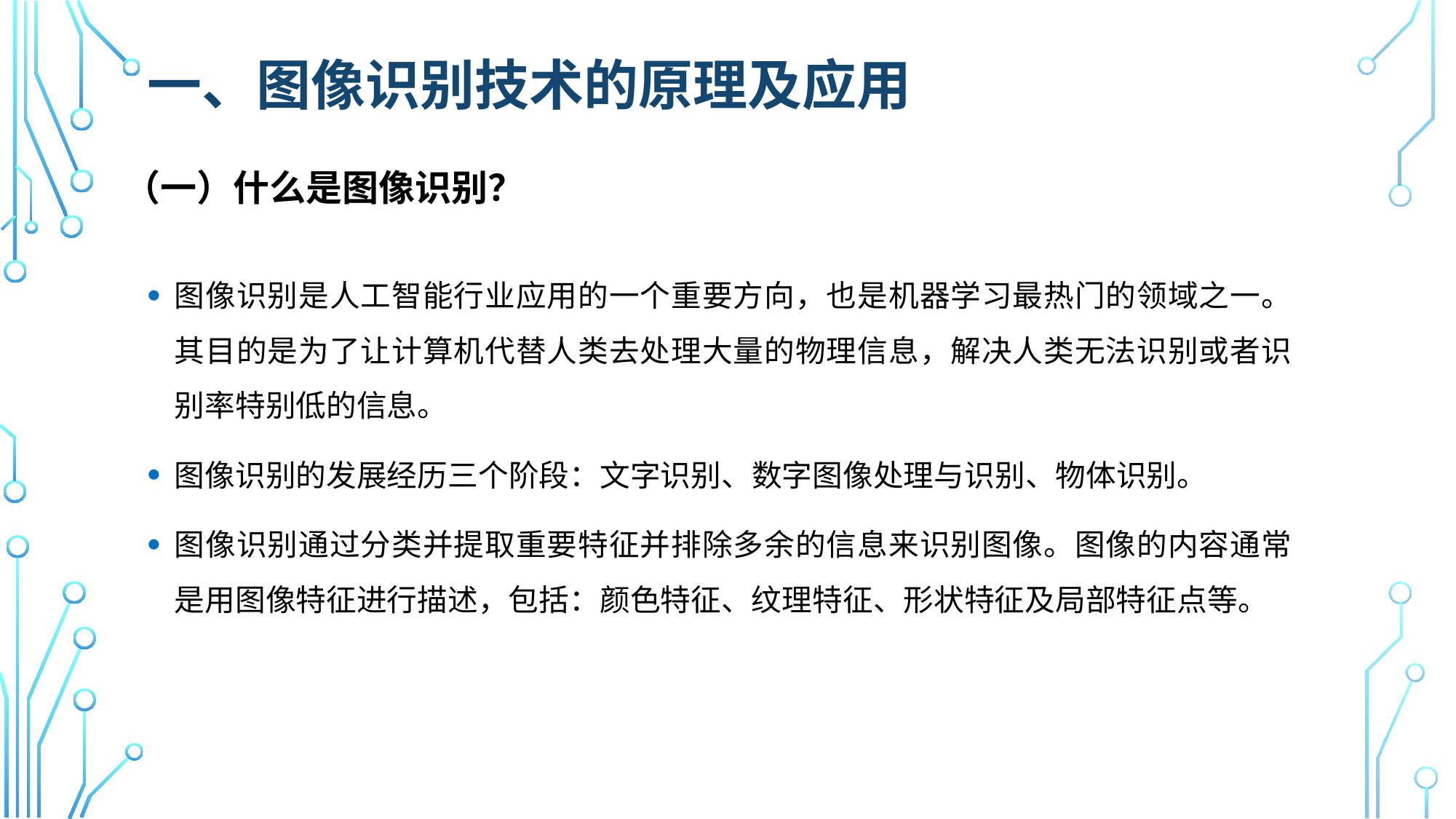

# 一、图像识别技术的原理及应用
（一）什么是图像识别？
图像识别是人工智能行业应用的一个重要方向，也是机器学习最热门的领域之一。其目的是为了让计算机代替人类去处理大量的物理信息，解决人类无法识别或者识别率特别低的信息。
图像识别的发展经历三个阶段：文字识别、数字图像处理与识别、物体识别。
图像识别通过分类并提取重要特征并排除多余的信息来识别图像。图像的内容通常是用图像特征进行描述，包括：颜色特征、纹理特征、形状特征及局部特征点等。